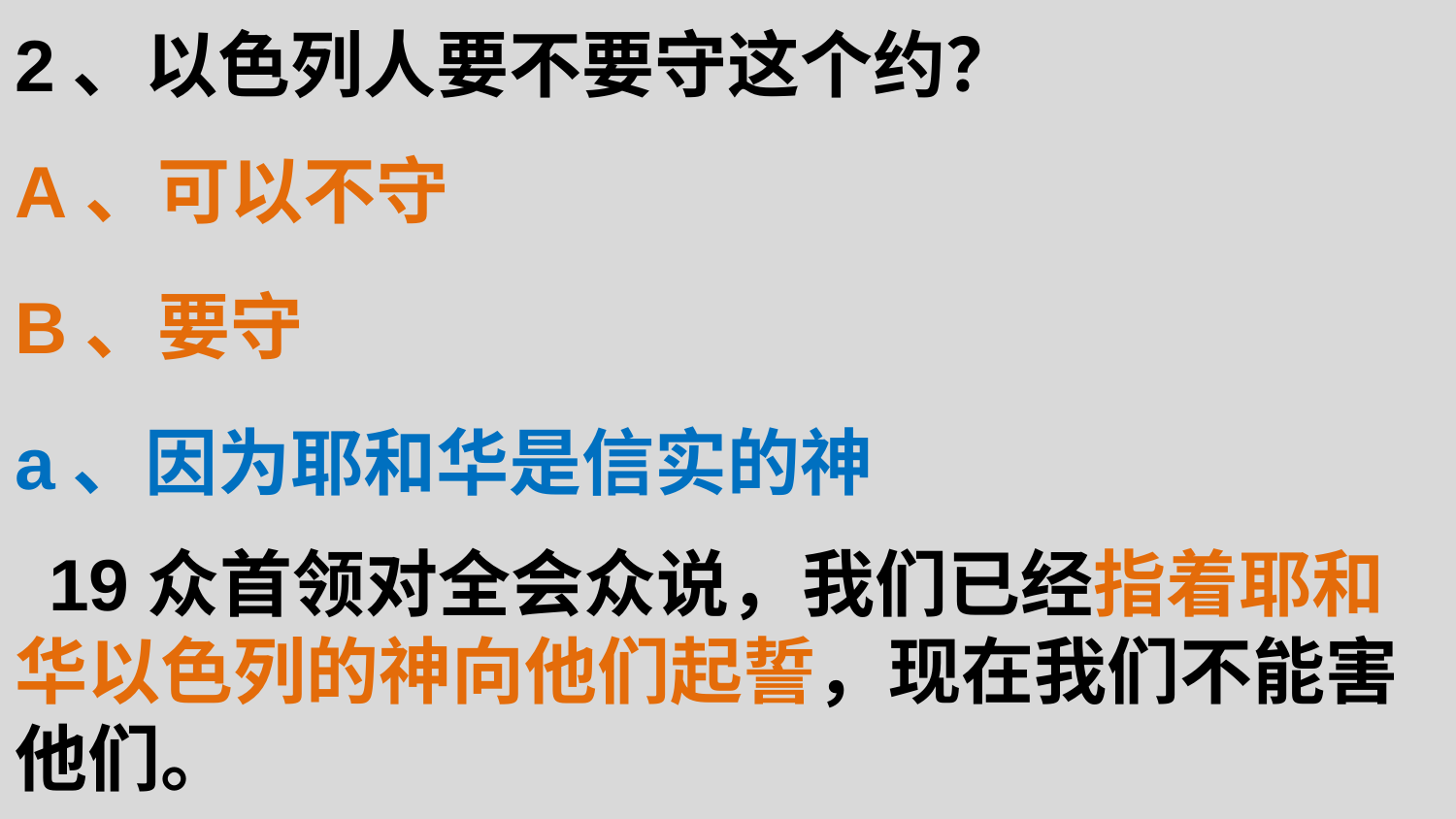

# 2、以色列人要不要守这个约？ A、可以不守 B、要守 a、因为耶和华是信实的神 19众首领对全会众说，我们已经指着耶和华以色列的神向他们起誓，现在我们不能害他们。